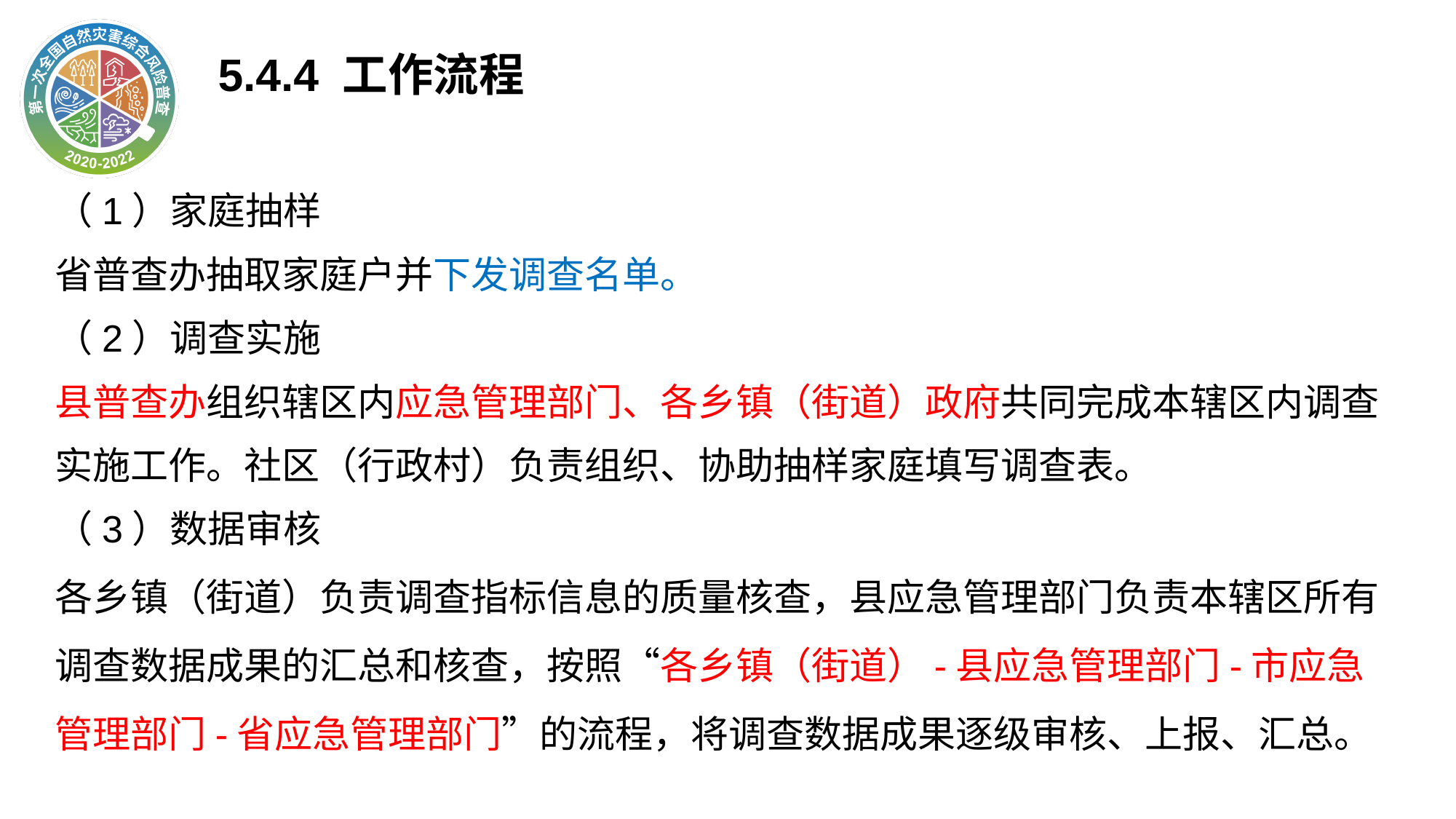

5.4.4 工作流程

（1）家庭抽样
省普查办抽取家庭户并下发调查名单。
（2）调查实施
县普查办组织辖区内应急管理部门、各乡镇（街道）政府共同完成本辖区内调查实施工作。社区（行政村）负责组织、协助抽样家庭填写调查表。
（3）数据审核
各乡镇（街道）负责调查指标信息的质量核查，县应急管理部门负责本辖区所有调查数据成果的汇总和核查，按照“各乡镇（街道）-县应急管理部门-市应急管理部门-省应急管理部门”的流程，将调查数据成果逐级审核、上报、汇总。